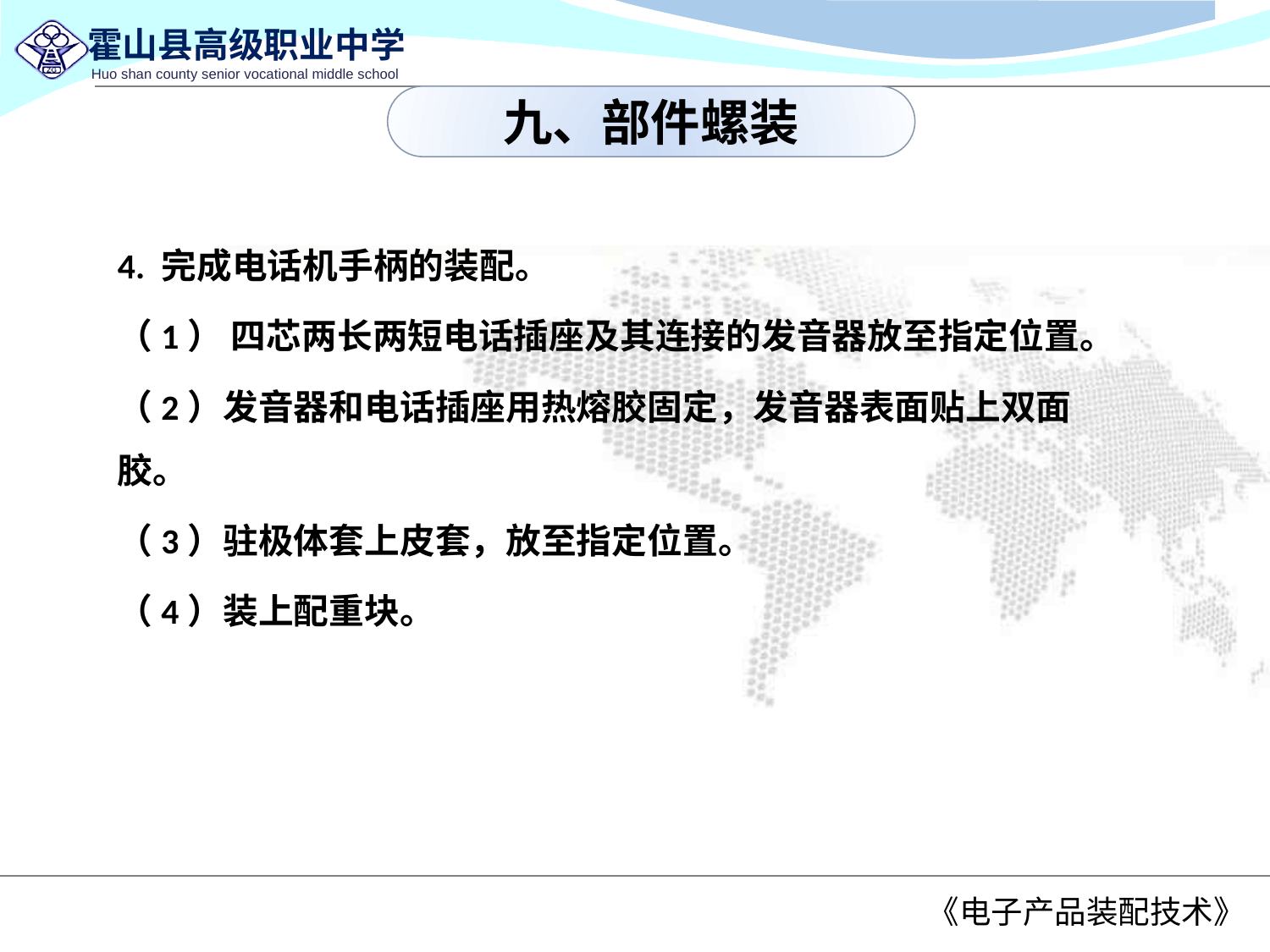

九、部件螺装
4. 完成电话机手柄的装配。
（1） 四芯两长两短电话插座及其连接的发音器放至指定位置。
（2）发音器和电话插座用热熔胶固定，发音器表面贴上双面胶。
（3）驻极体套上皮套，放至指定位置。
（4）装上配重块。